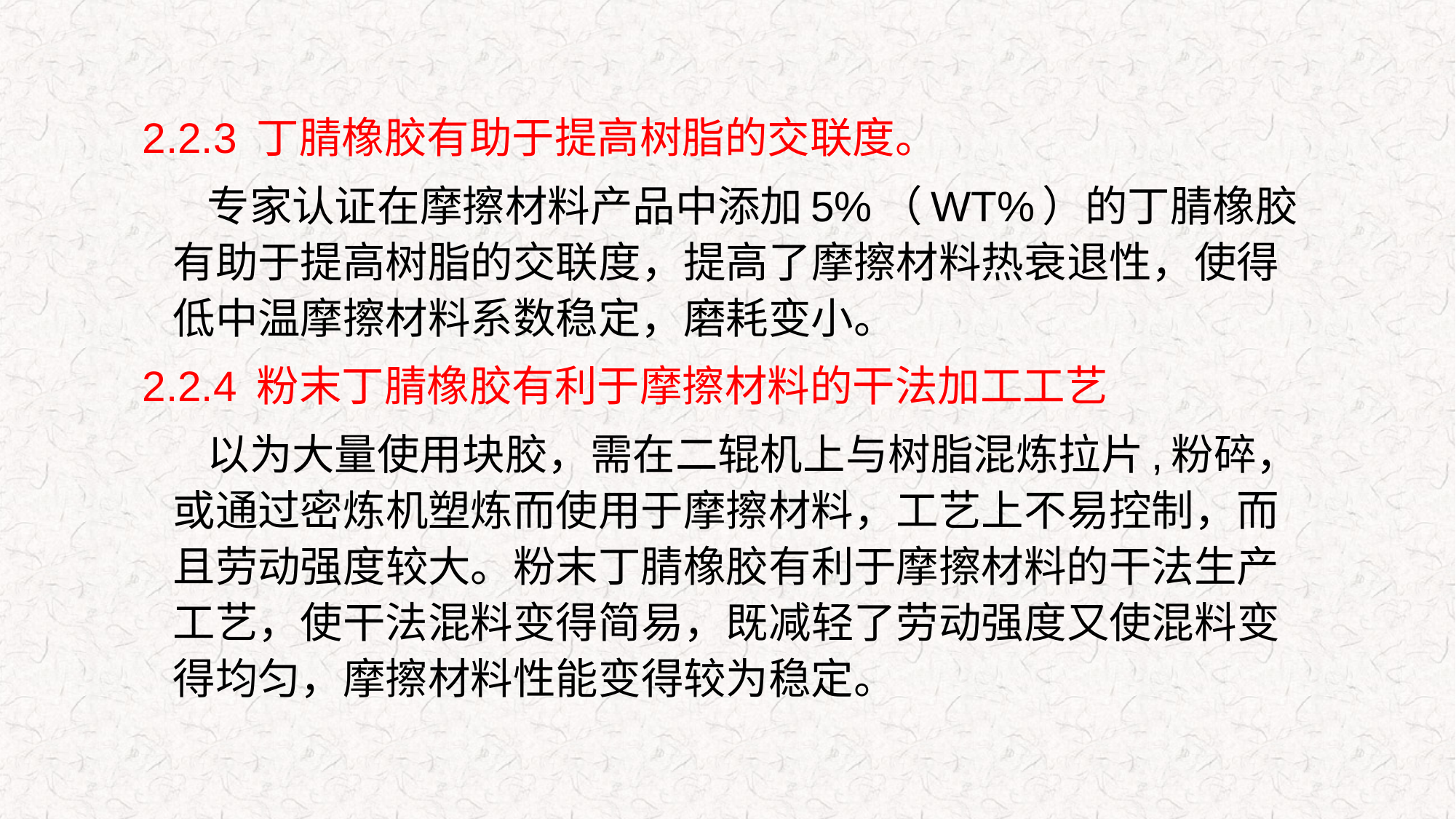

2.2.3 丁腈橡胶有助于提高树脂的交联度。
      专家认证在摩擦材料产品中添加5%（WT%）的丁腈橡胶有助于提高树脂的交联度，提高了摩擦材料热衰退性，使得低中温摩擦材料系数稳定，磨耗变小。
2.2.4 粉末丁腈橡胶有利于摩擦材料的干法加工工艺
      以为大量使用块胶，需在二辊机上与树脂混炼拉片,粉碎，或通过密炼机塑炼而使用于摩擦材料，工艺上不易控制，而且劳动强度较大。粉末丁腈橡胶有利于摩擦材料的干法生产工艺，使干法混料变得简易，既减轻了劳动强度又使混料变得均匀，摩擦材料性能变得较为稳定。